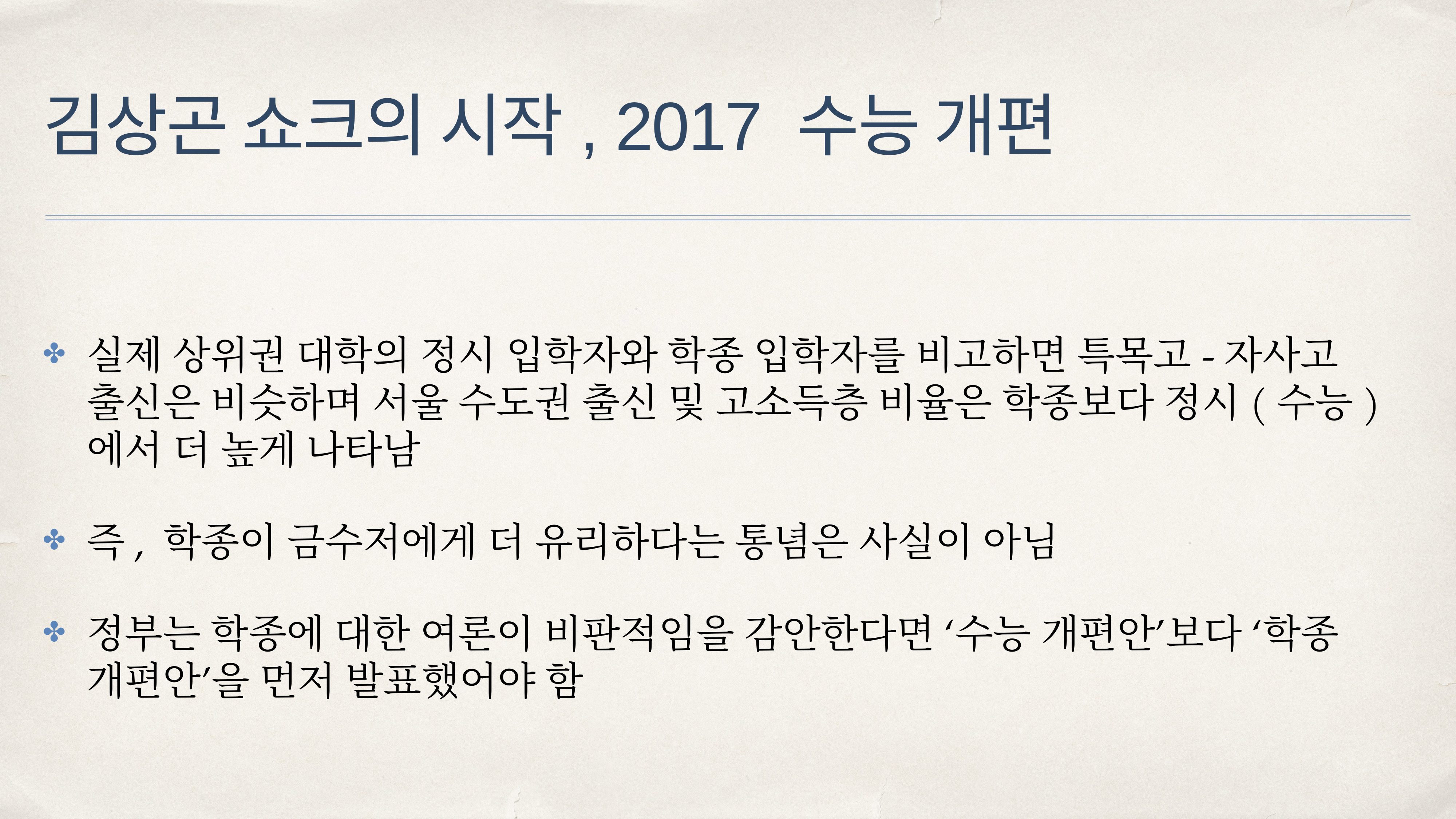

# 김상곤 쇼크의 시작, 2017 수능 개편
실제 상위권 대학의 정시 입학자와 학종 입학자를 비고하면 특목고-자사고 출신은 비슷하며 서울 수도권 출신 및 고소득층 비율은 학종보다 정시(수능)에서 더 높게 나타남
즉, 학종이 금수저에게 더 유리하다는 통념은 사실이 아님
정부는 학종에 대한 여론이 비판적임을 감안한다면 ‘수능 개편안’보다 ‘학종 개편안’을 먼저 발표했어야 함